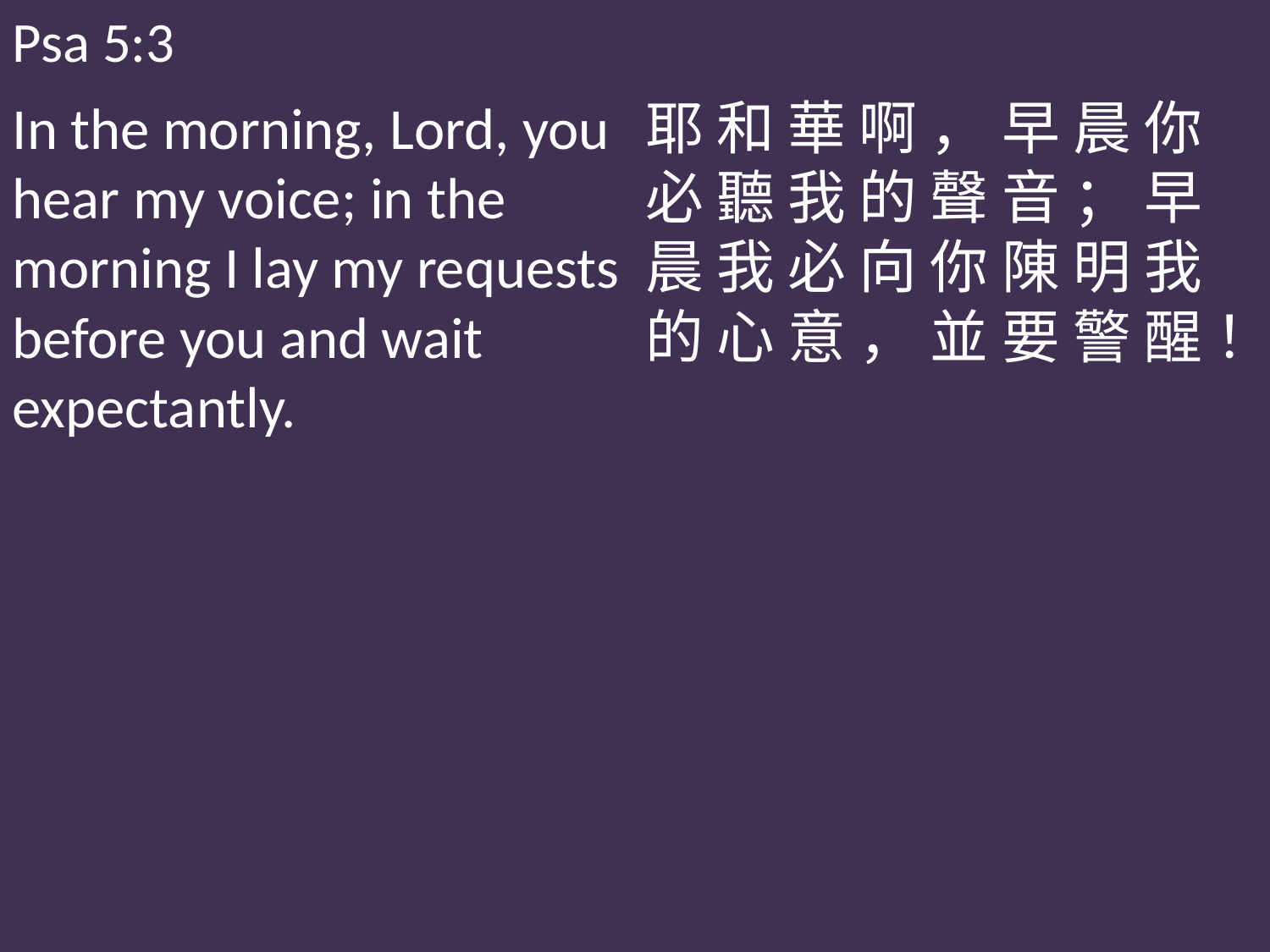

Psa 5:3
In the morning, Lord, you hear my voice; in the morning I lay my requests before you and wait expectantly.
耶 和 華 啊 ， 早 晨 你 必 聽 我 的 聲 音 ； 早 晨 我 必 向 你 陳 明 我 的 心 意 ， 並 要 警 醒 ！